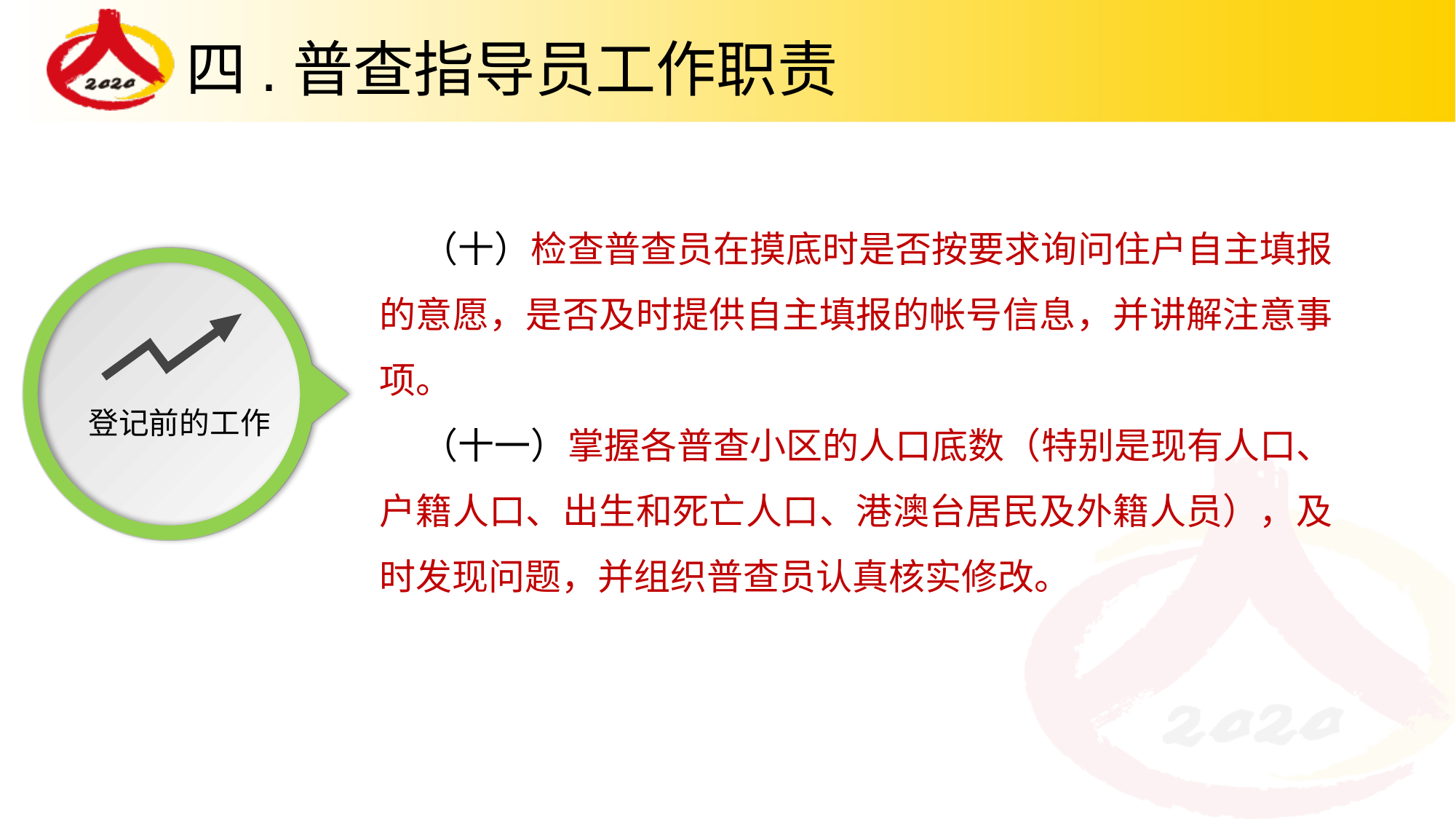

四.普查指导员工作职责

（十）检查普查员在摸底时是否按要求询问住户自主填报的意愿，是否及时提供自主填报的帐号信息，并讲解注意事项。
（十一）掌握各普查小区的人口底数（特别是现有人口、户籍人口、出生和死亡人口、港澳台居民及外籍人员），及时发现问题，并组织普查员认真核实修改。

登记前的工作
20